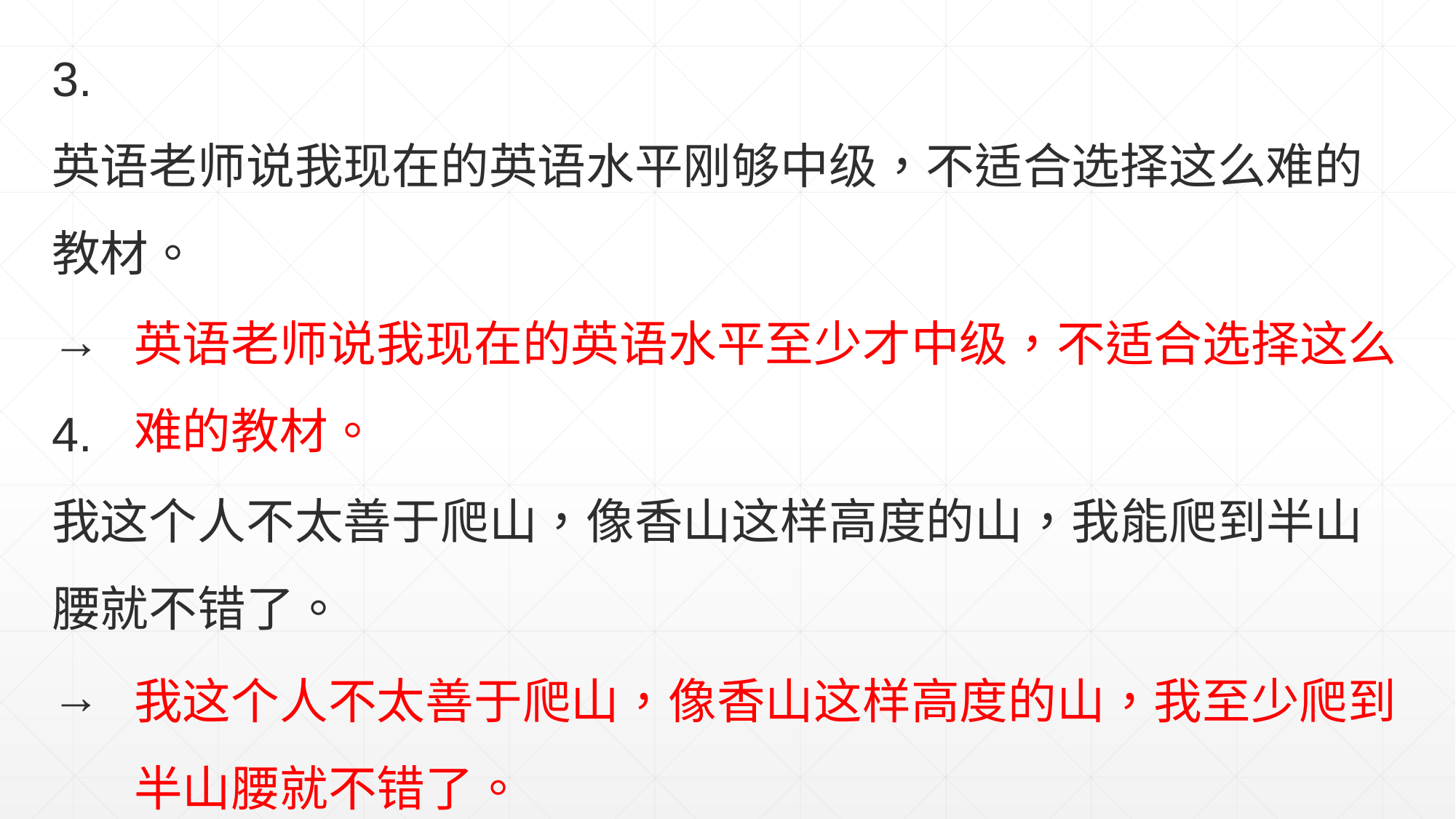

3.
英语老师说我现在的英语水平刚够中级，不适合选择这么难的教材。
→
英语老师说我现在的英语水平至少才中级，不适合选择这么难的教材。
4.
我这个人不太善于爬山，像香山这样高度的山，我能爬到半山腰就不错了。
→
我这个人不太善于爬山，像香山这样高度的山，我至少爬到半山腰就不错了。